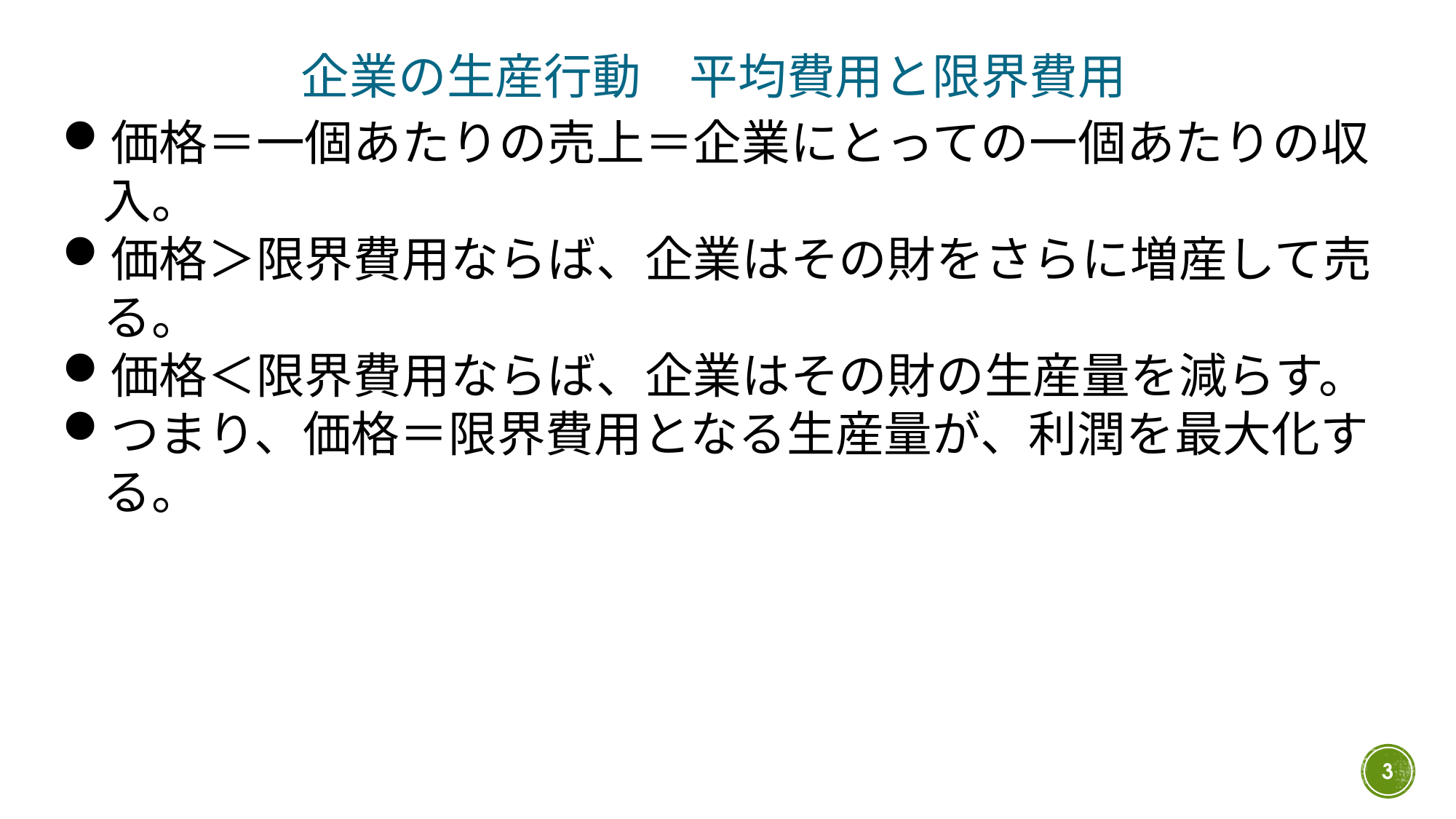

企業の生産行動　平均費用と限界費用
価格＝一個あたりの売上＝企業にとっての一個あたりの収入。
価格＞限界費用ならば、企業はその財をさらに増産して売る。
価格＜限界費用ならば、企業はその財の生産量を減らす。
つまり、価格＝限界費用となる生産量が、利潤を最大化する。

3